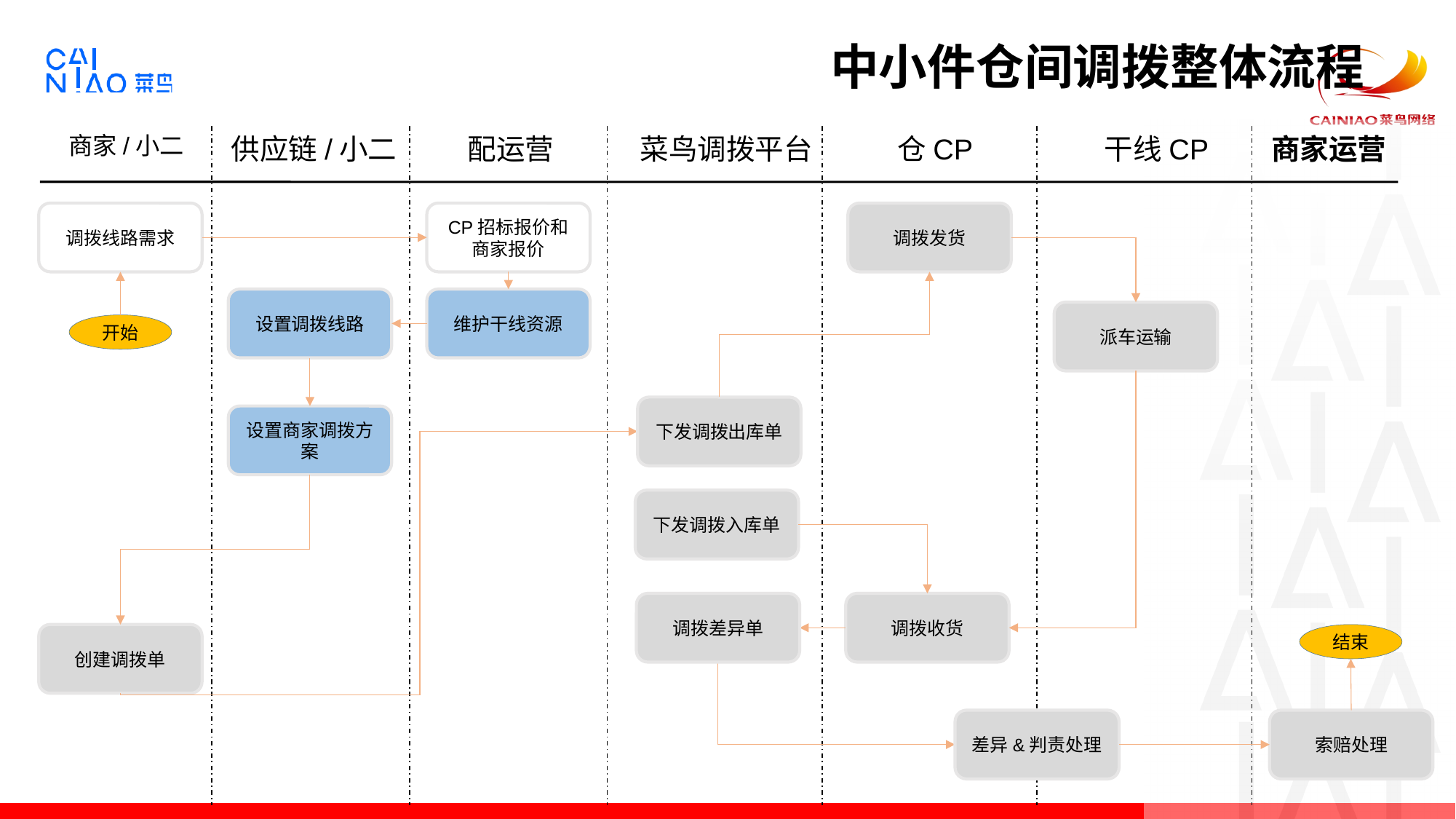

中小件仓间调拨整体流程
商家/小二
供应链/小二
配运营
 菜鸟调拨平台
仓CP
干线CP
商家运营

调拨线路需求
CP招标报价和商家报价
调拨发货
设置调拨线路
维护干线资源
派车运输
开始
下发调拨出库单
设置商家调拨方案
下发调拨入库单
调拨差异单
调拨收货
结束
创建调拨单
差异&判责处理
索赔处理